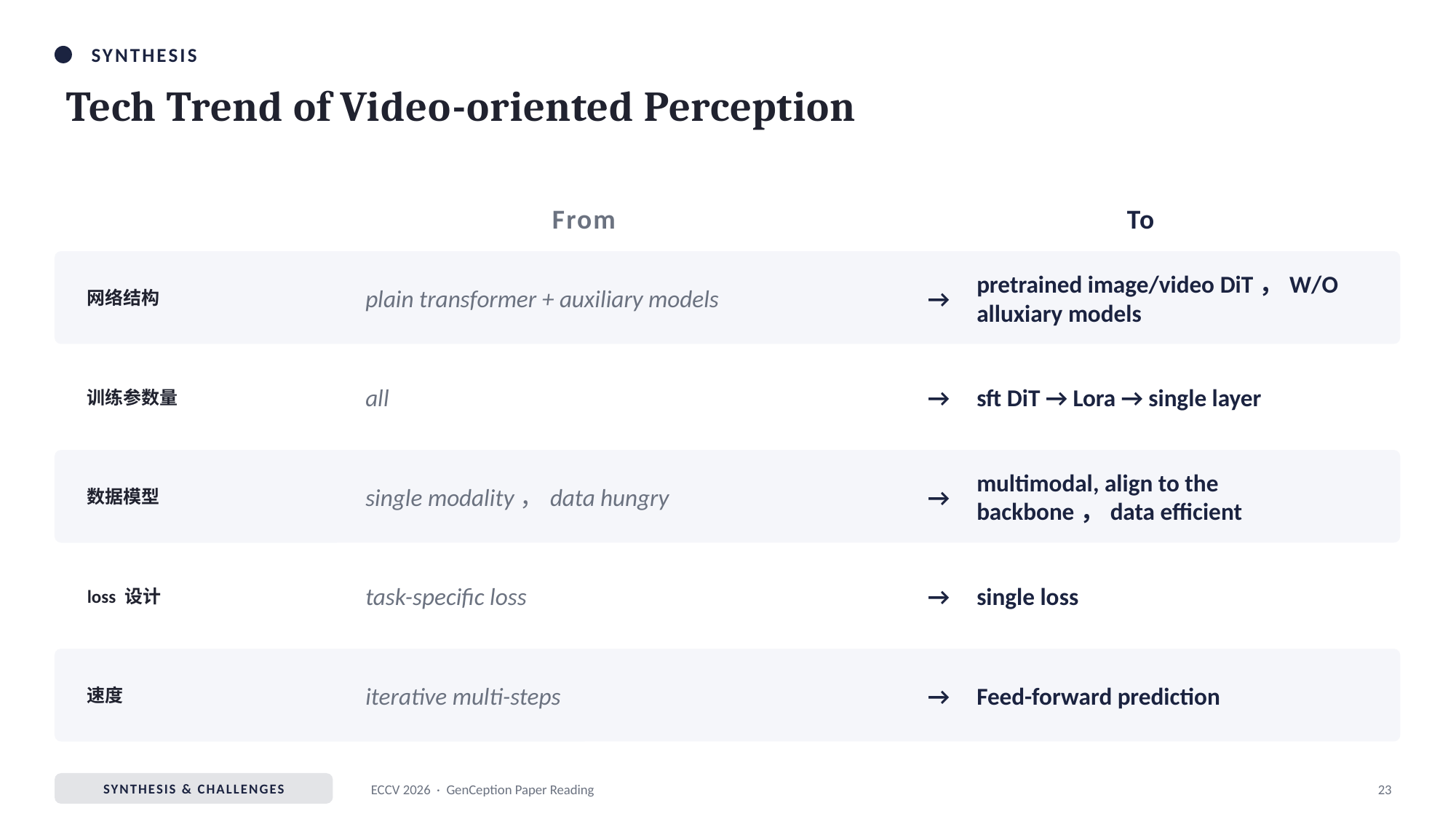

SYNTHESIS

Tech Trend of Video-oriented Perception
From
To

网络结构
plain transformer + auxiliary models
→
pretrained image/video DiT，W/O alluxiary models

训练参数量
all
→
sft DiT → Lora → single layer

数据模型
single modality，data hungry
→
multimodal, align to the backbone，data efficient

loss 设计
task-specific loss
→
single loss

速度
iterative multi-steps
→
Feed-forward prediction

SYNTHESIS & CHALLENGES
ECCV 2026  ·  GenCeption Paper Reading
23